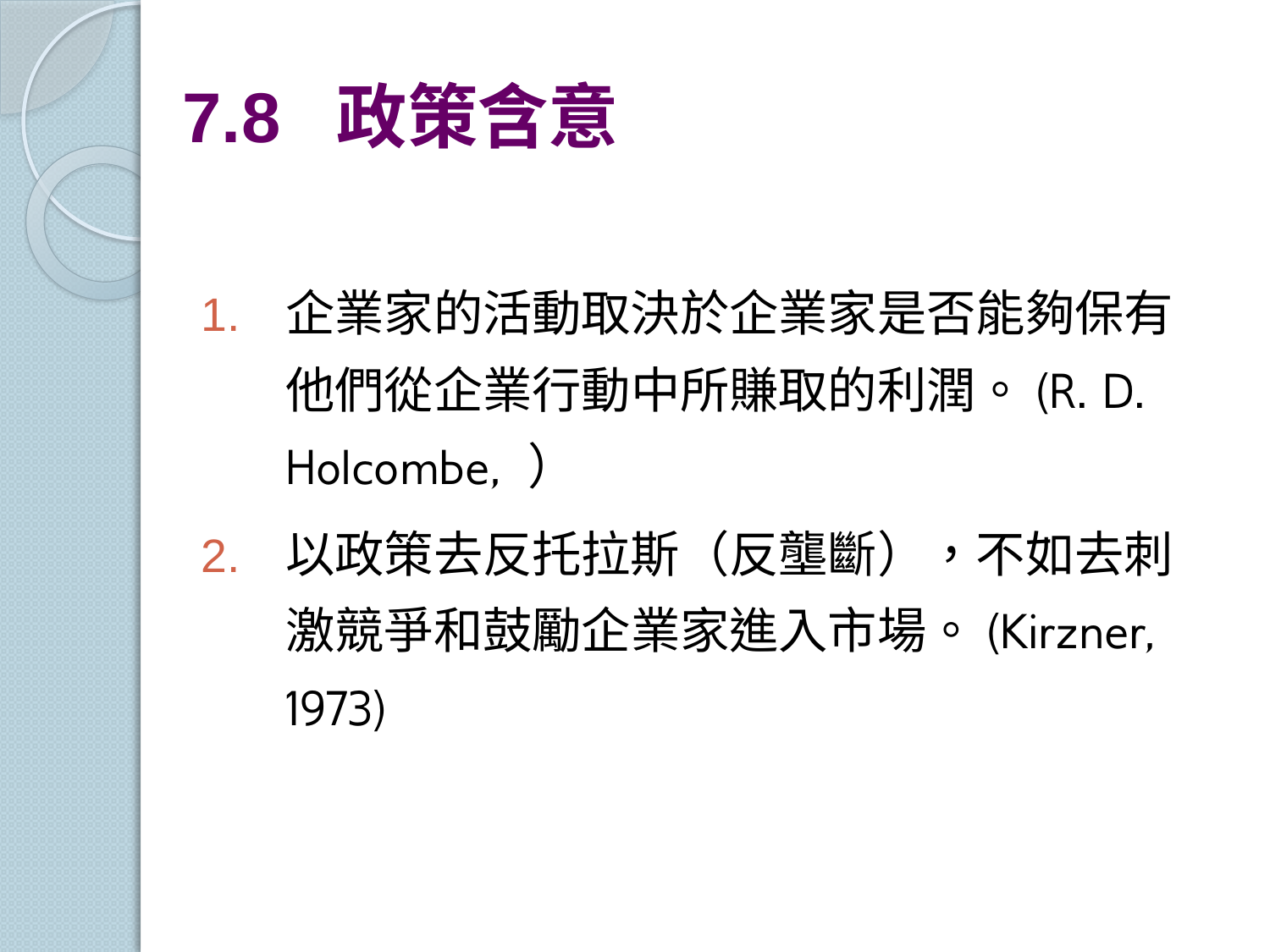

# 7.8  政策含意
企業家的活動取決於企業家是否能夠保有他們從企業行動中所賺取的利潤。(R. D. Holcombe, ）
以政策去反托拉斯（反壟斷），不如去刺激競爭和鼓勵企業家進入市場。(Kirzner, 1973)